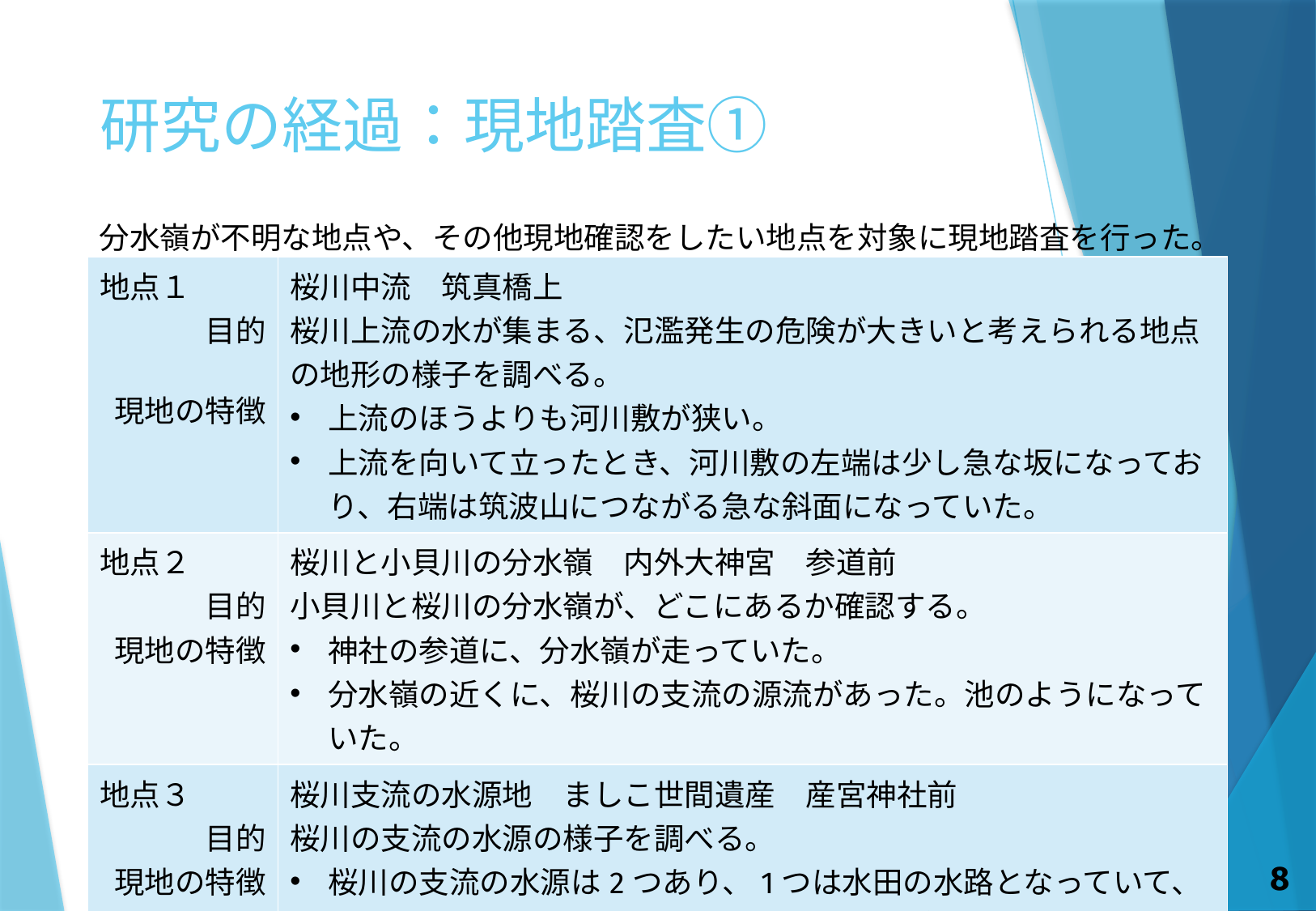

# 研究の経過：現地踏査①
分水嶺が不明な地点や、その他現地確認をしたい地点を対象に現地踏査を行った。
| 地点１ 目的 現地の特徴 | 桜川中流　筑真橋上 桜川上流の水が集まる、氾濫発生の危険が大きいと考えられる地点の地形の様子を調べる。 上流のほうよりも河川敷が狭い。 上流を向いて立ったとき、河川敷の左端は少し急な坂になっており、右端は筑波山につながる急な斜面になっていた。 |
| --- | --- |
| 地点２ 目的 現地の特徴 | 桜川と小貝川の分水嶺　内外大神宮　参道前　 小貝川と桜川の分水嶺が、どこにあるか確認する。 神社の参道に、分水嶺が走っていた。 分水嶺の近くに、桜川の支流の源流があった。池のようになっていた。 |
| 地点３ 目的 現地の特徴 | 桜川支流の水源地　ましこ世間遺産　産宮神社前 桜川の支流の水源の様子を調べる。 桜川の支流の水源は2つあり、1つは水田の水路となっていて、もう1つは池から水路へ水が流れていた。（近くに神社があり、その参道から続く道が、水源を２つに分けていた。） |
8